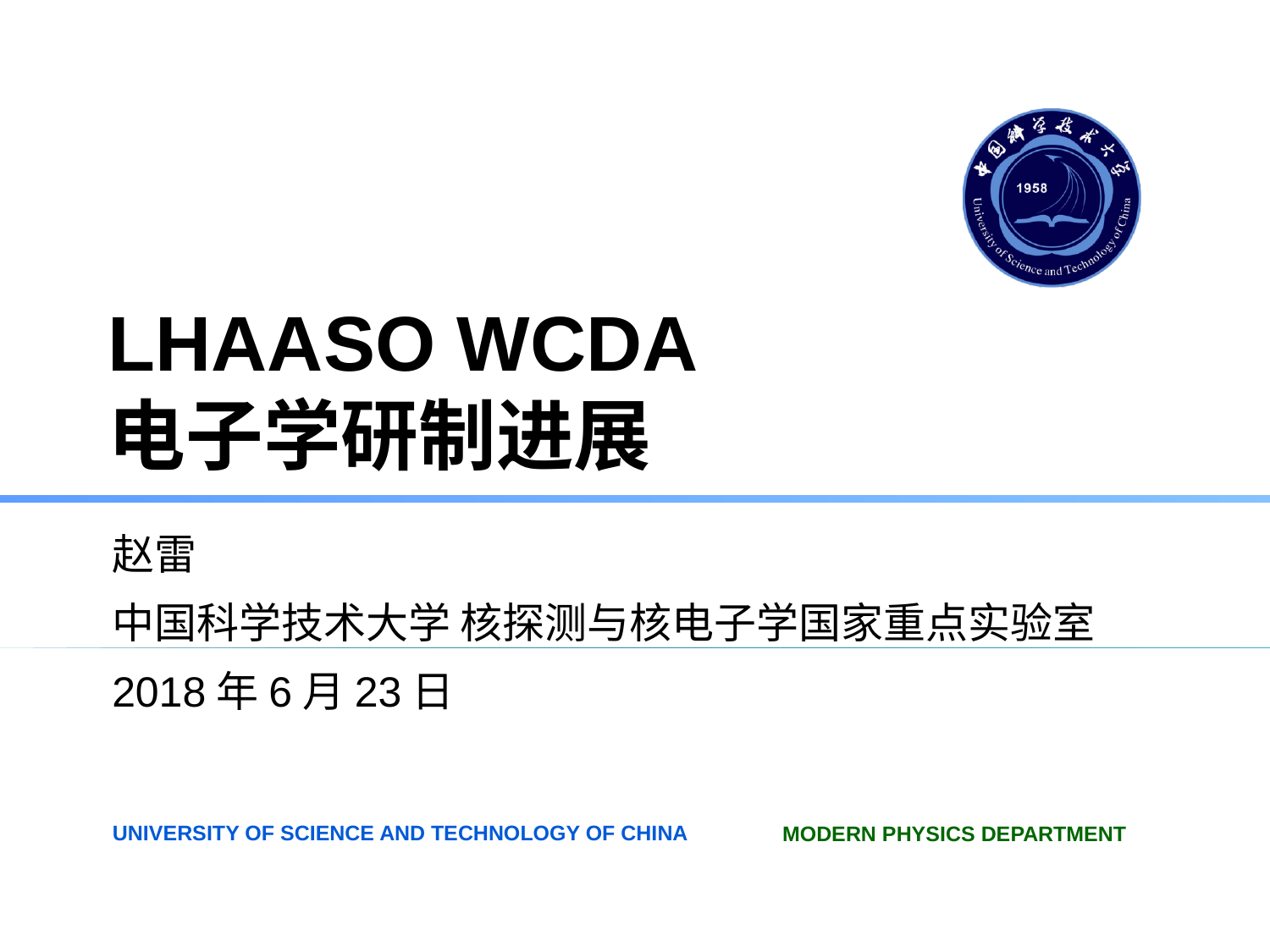

# LHAASO WCDA 电子学研制进展
赵雷
中国科学技术大学 核探测与核电子学国家重点实验室
2018年6月23日